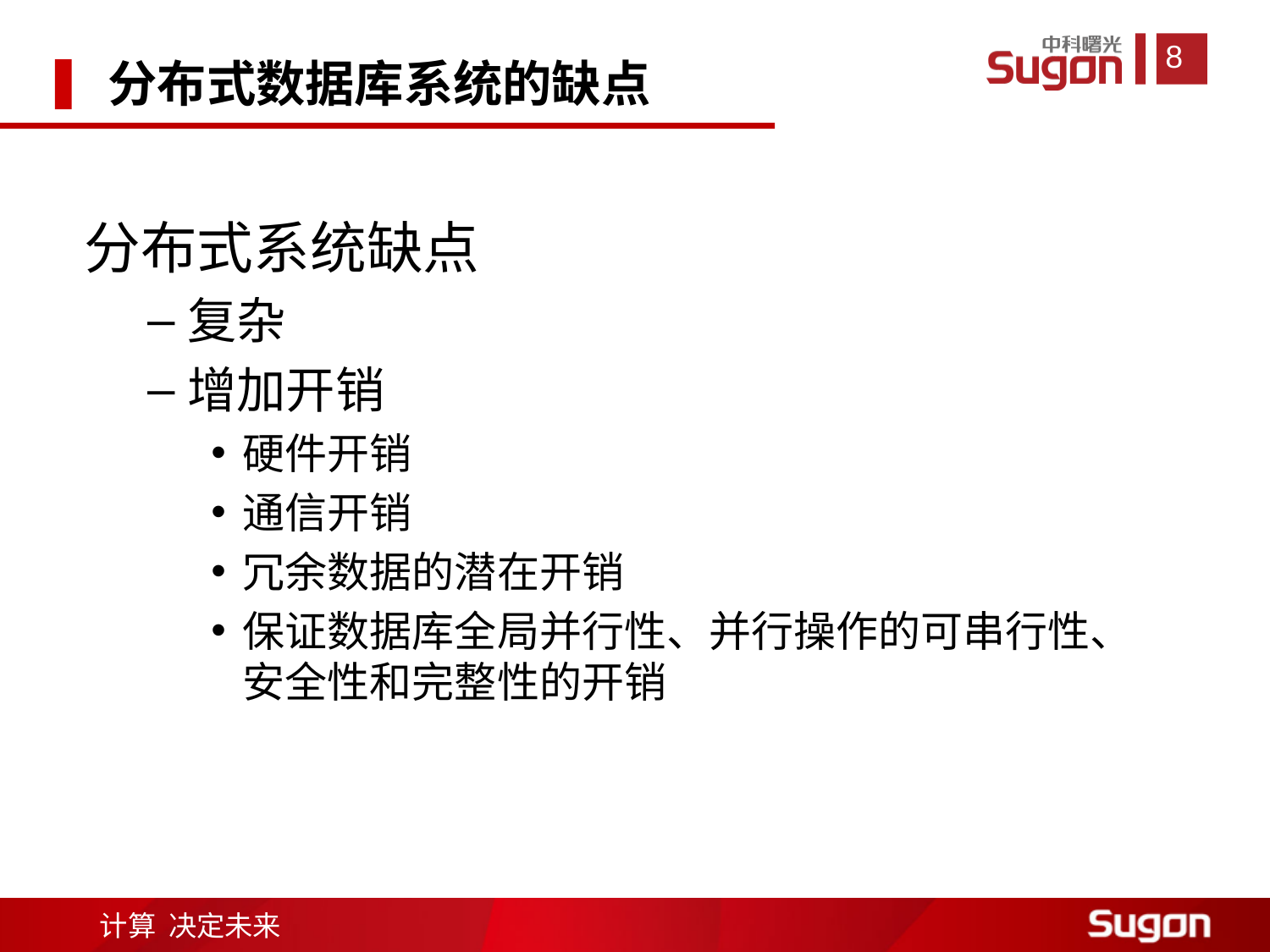

分布式数据库系统的缺点

分布式系统缺点
复杂
增加开销
硬件开销
通信开销
冗余数据的潜在开销
保证数据库全局并行性、并行操作的可串行性、安全性和完整性的开销